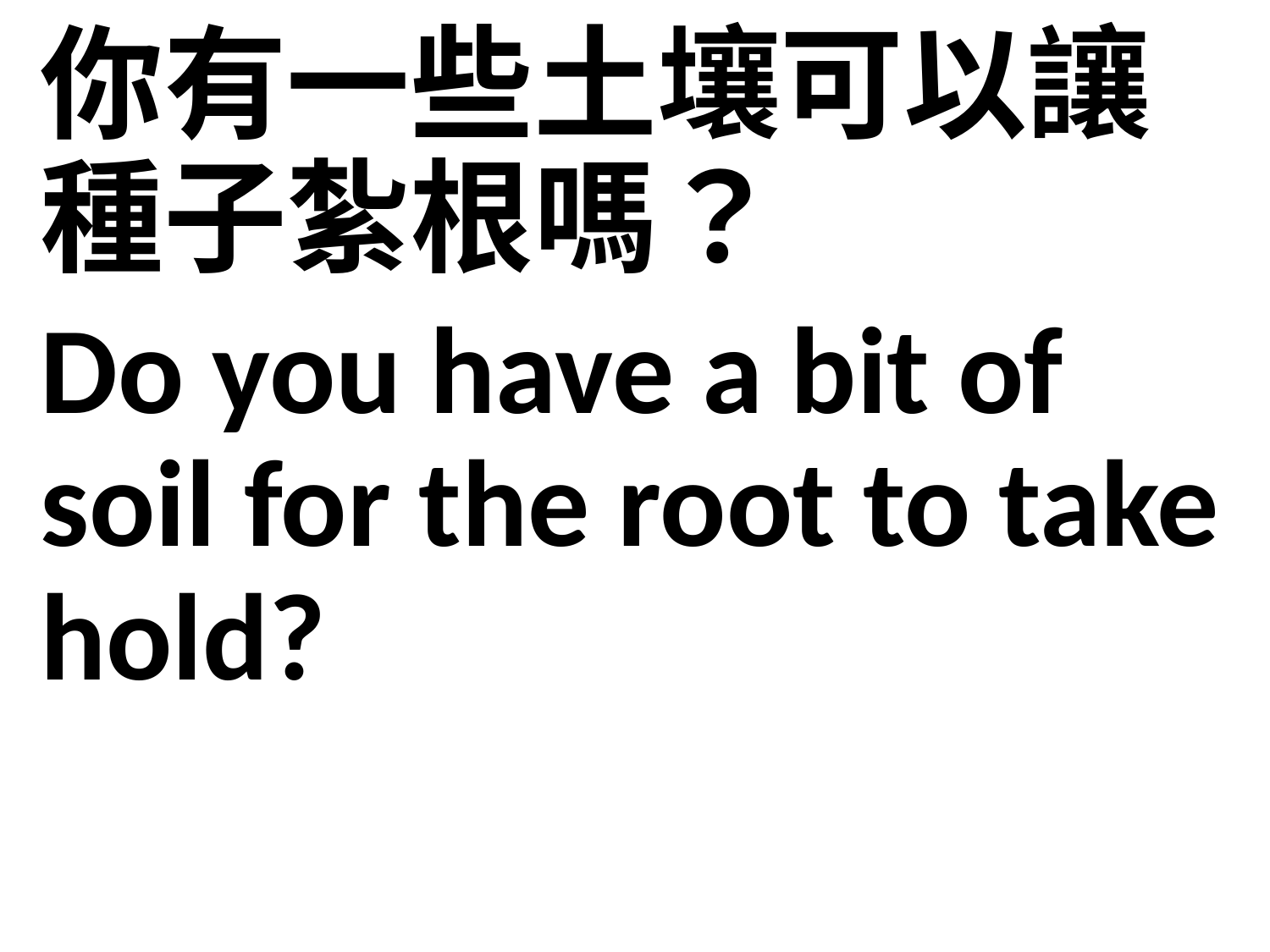

你有一些土壤可以讓種子紮根嗎？
Do you have a bit of soil for the root to take hold?